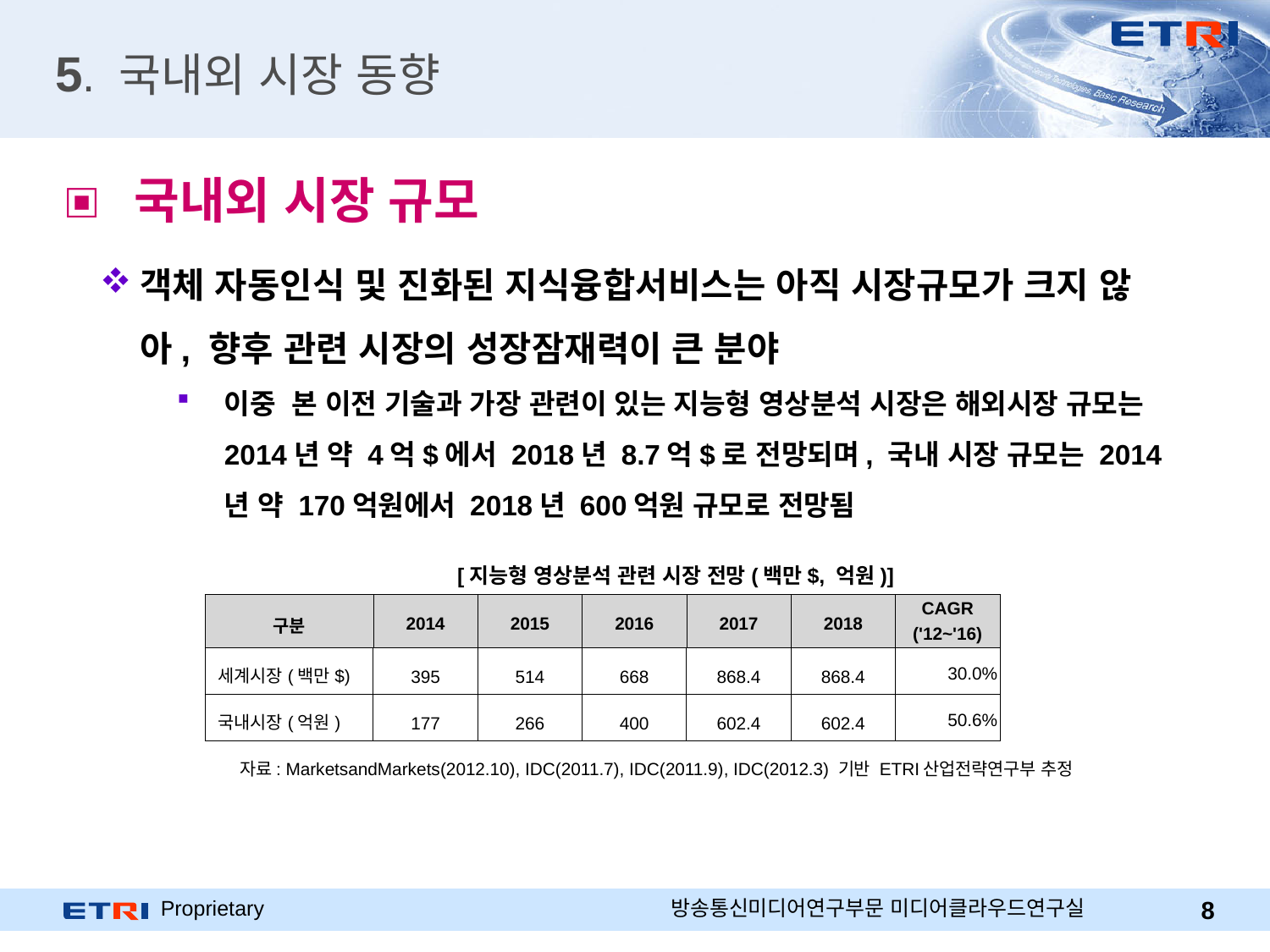

# 5. 국내외 시장 동향
 국내외 시장 규모
객체 자동인식 및 진화된 지식융합서비스는 아직 시장규모가 크지 않아, 향후 관련 시장의 성장잠재력이 큰 분야
이중  본 이전 기술과 가장 관련이 있는 지능형 영상분석 시장은 해외시장 규모는  2014년 약 4억$에서 2018년 8.7억$로 전망되며, 국내 시장 규모는 2014년 약 170억원에서 2018년 600억원 규모로 전망됨
[지능형 영상분석 관련 시장 전망(백만$, 억원)]
| 구분 | 2014 | 2015 | 2016 | 2017 | 2018 | CAGR ('12~'16) |
| --- | --- | --- | --- | --- | --- | --- |
| 세계시장(백만$) | 395 | 514 | 668 | 868.4 | 868.4 | 30.0% |
| 국내시장(억원) | 177 | 266 | 400 | 602.4 | 602.4 | 50.6% |
자료: MarketsandMarkets(2012.10), IDC(2011.7), IDC(2011.9), IDC(2012.3) 기반 ETRI산업전략연구부 추정
방송통신미디어연구부문 미디어클라우드연구실

8